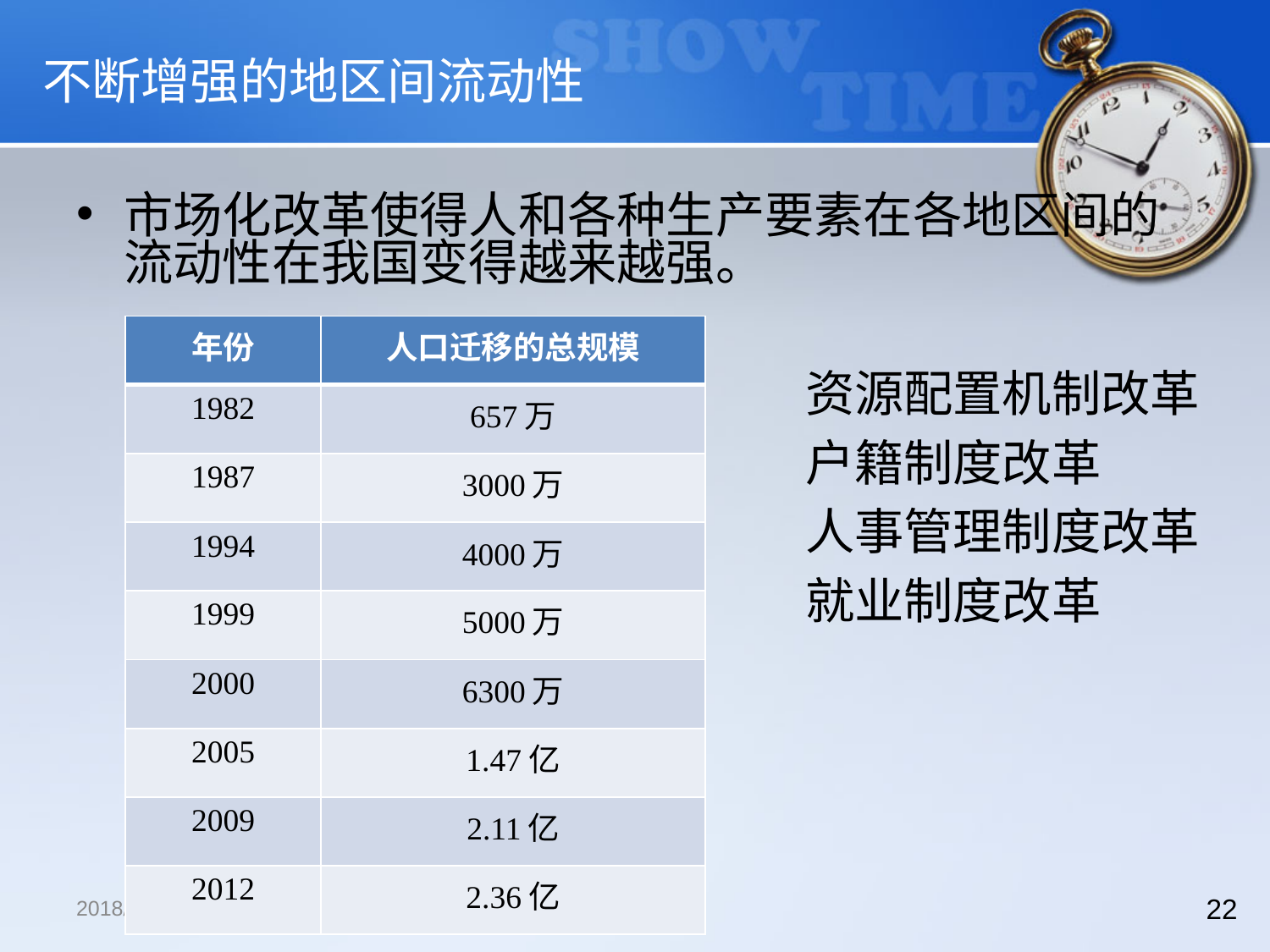

# 不断增强的地区间流动性
市场化改革使得人和各种生产要素在各地区间的流动性在我国变得越来越强。
| 年份 | 人口迁移的总规模 |
| --- | --- |
| 1982 | 657万 |
| 1987 | 3000万 |
| 1994 | 4000万 |
| 1999 | 5000万 |
| 2000 | 6300万 |
| 2005 | 1.47亿 |
| 2009 | 2.11亿 |
| 2012 | 2.36亿 |
	资源配置机制改革
	户籍制度改革
	人事管理制度改革
	就业制度改革
2018/12/13
22